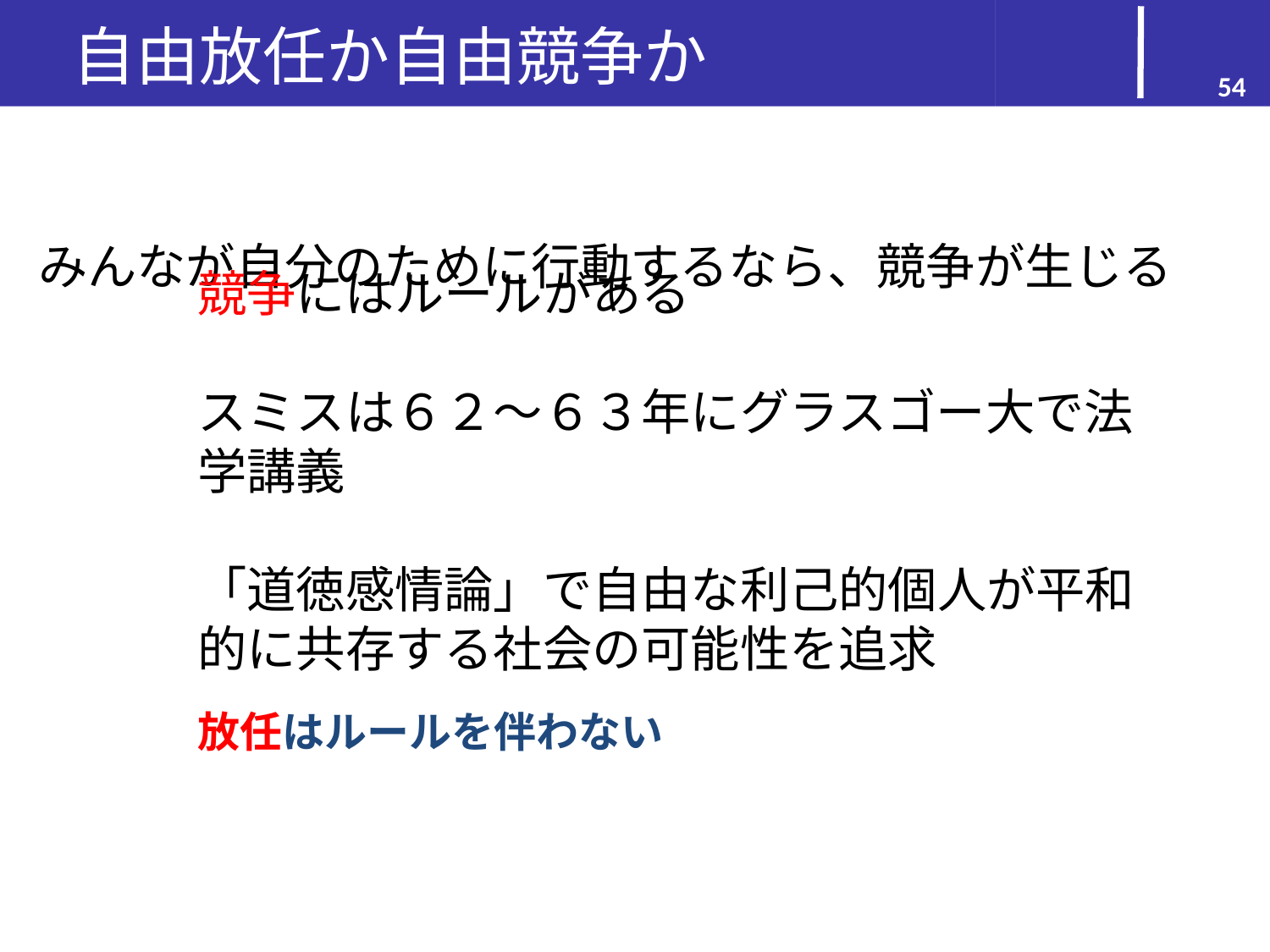

# 自由放任か自由競争か
54
みんなが自分のために行動するなら、競争が生じる
競争にはルールがある

スミスは６２～６３年にグラスゴー大で法学講義

「道徳感情論」で自由な利己的個人が平和的に共存する社会の可能性を追求
放任はルールを伴わない